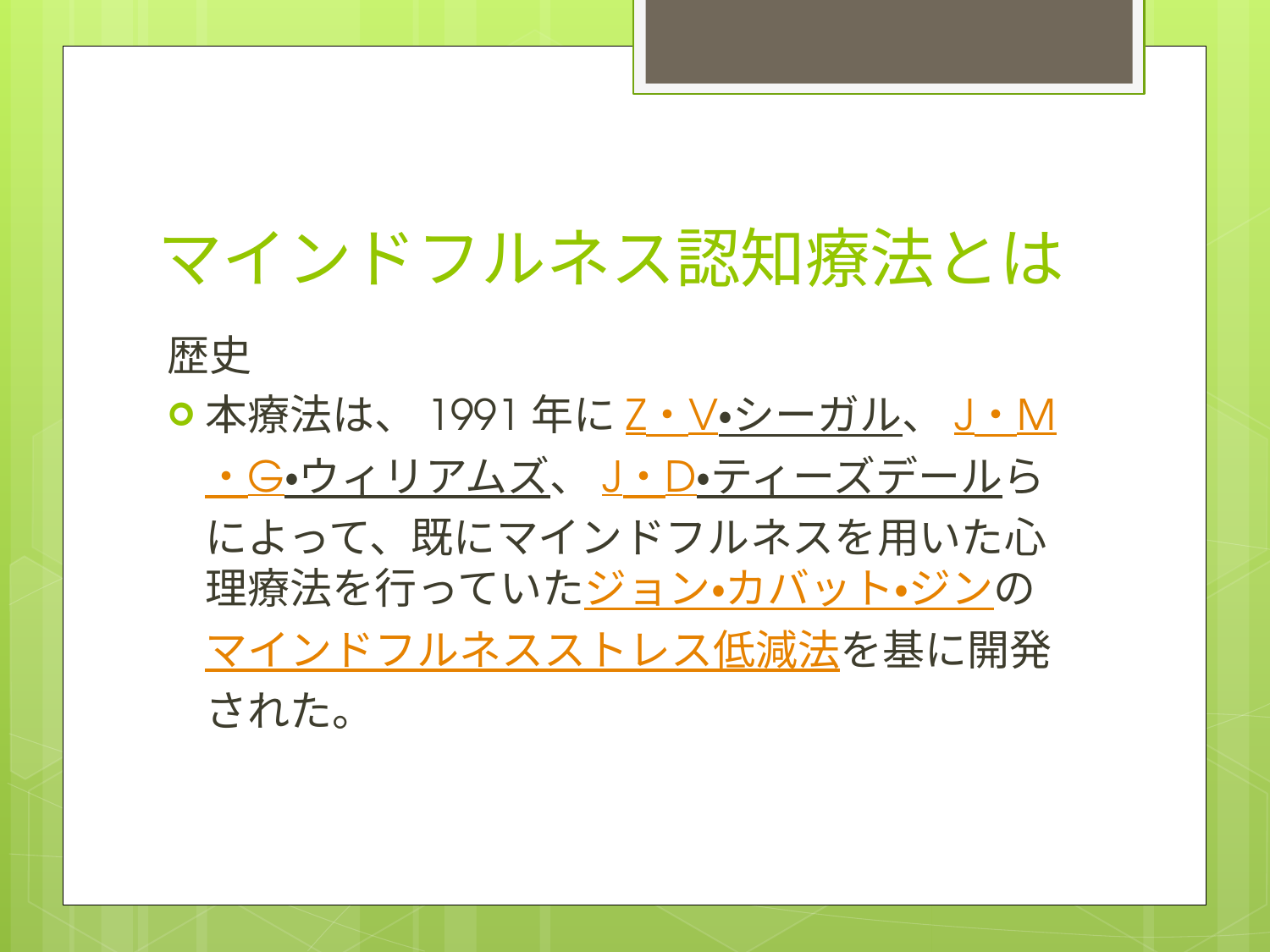

# マインドフルネス認知療法とは
歴史
本療法は、1991年にZ・V・シーガル、J・M・G・ウィリアムズ、J・D・ティーズデールらによって、既にマインドフルネスを用いた心理療法を行っていたジョン・カバット・ジンのマインドフルネスストレス低減法を基に開発された。